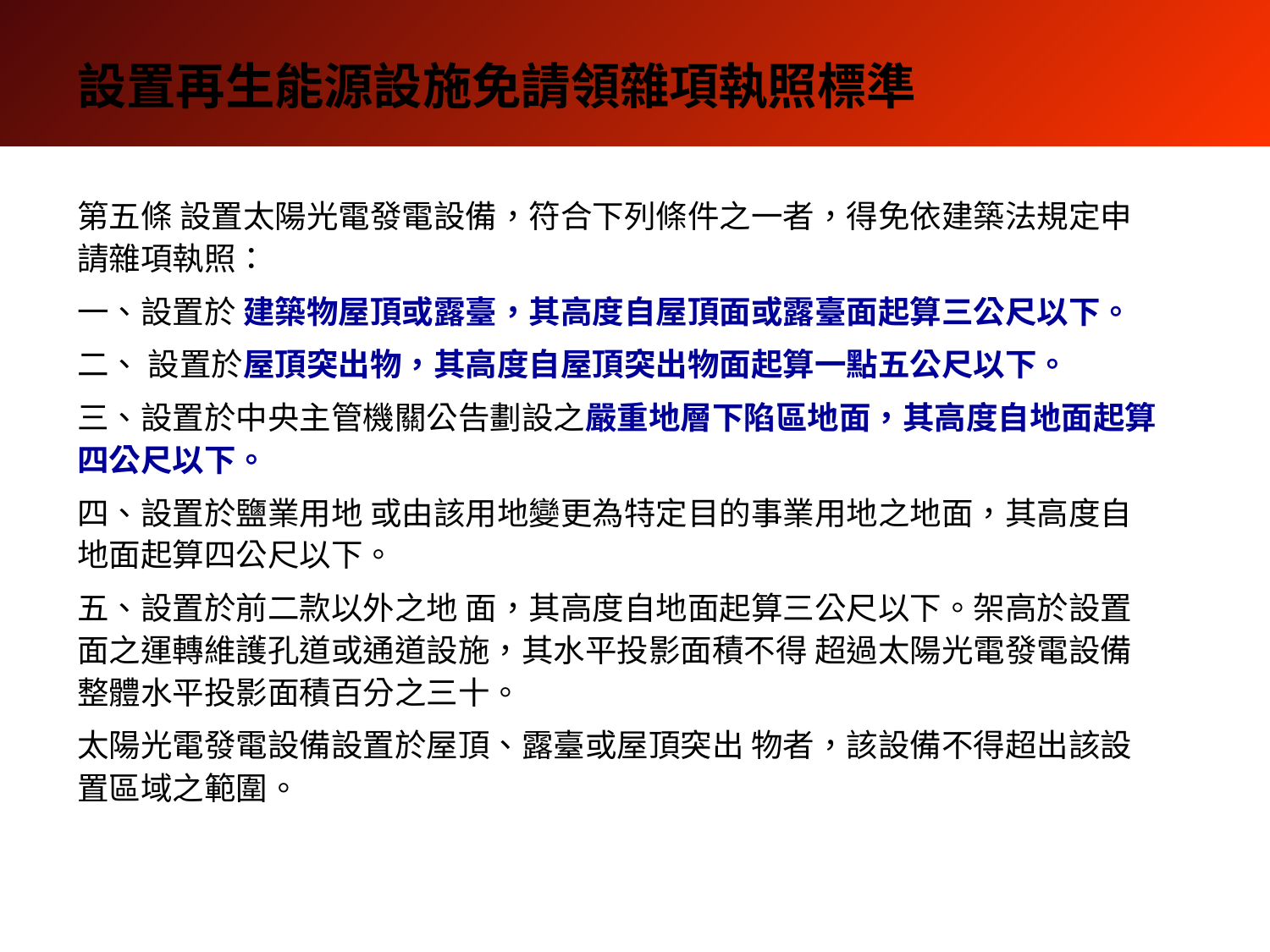

設置再生能源設施免請領雜項執照標準

第五條 設置太陽光電發電設備，符合下列條件之一者，得免依建築法規定申請雜項執照：
一、設置於 建築物屋頂或露臺，其高度自屋頂面或露臺面起算三公尺以下。
二、 設置於屋頂突出物，其高度自屋頂突出物面起算一點五公尺以下。
三、設置於中央主管機關公告劃設之嚴重地層下陷區地面，其高度自地面起算四公尺以下。
四、設置於鹽業用地 或由該用地變更為特定目的事業用地之地面，其高度自地面起算四公尺以下。
五、設置於前二款以外之地 面，其高度自地面起算三公尺以下。架高於設置面之運轉維護孔道或通道設施，其水平投影面積不得 超過太陽光電發電設備整體水平投影面積百分之三十。
太陽光電發電設備設置於屋頂、露臺或屋頂突出 物者，該設備不得超出該設置區域之範圍。